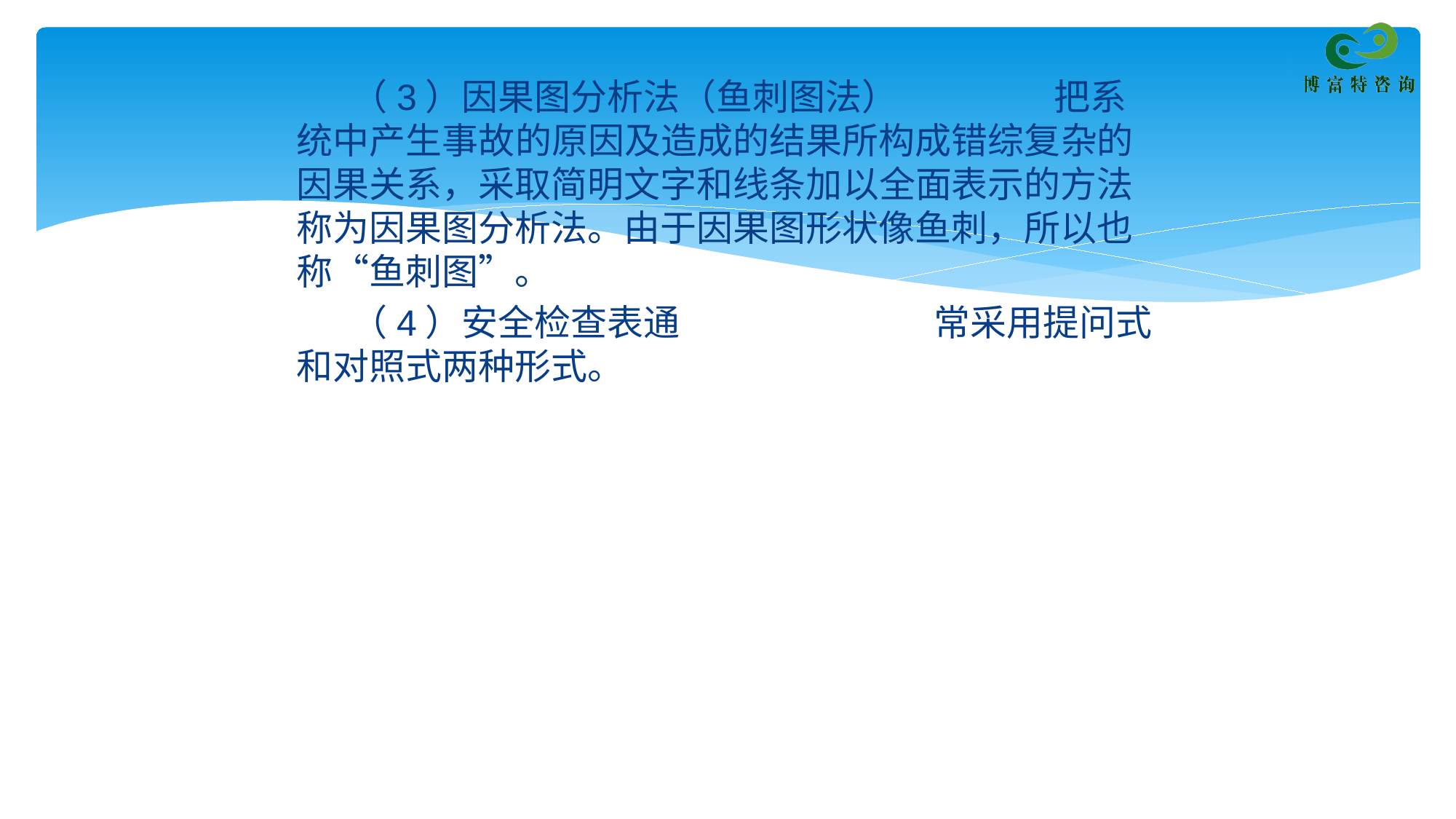

（3）因果图分析法（鱼刺图法）                   把系统中产生事故的原因及造成的结果所构成错综复杂的因果关系，采取简明文字和线条加以全面表示的方法称为因果图分析法。由于因果图形状像鱼刺，所以也称“鱼刺图”。
（4）安全检查表通                               常采用提问式和对照式两种形式。